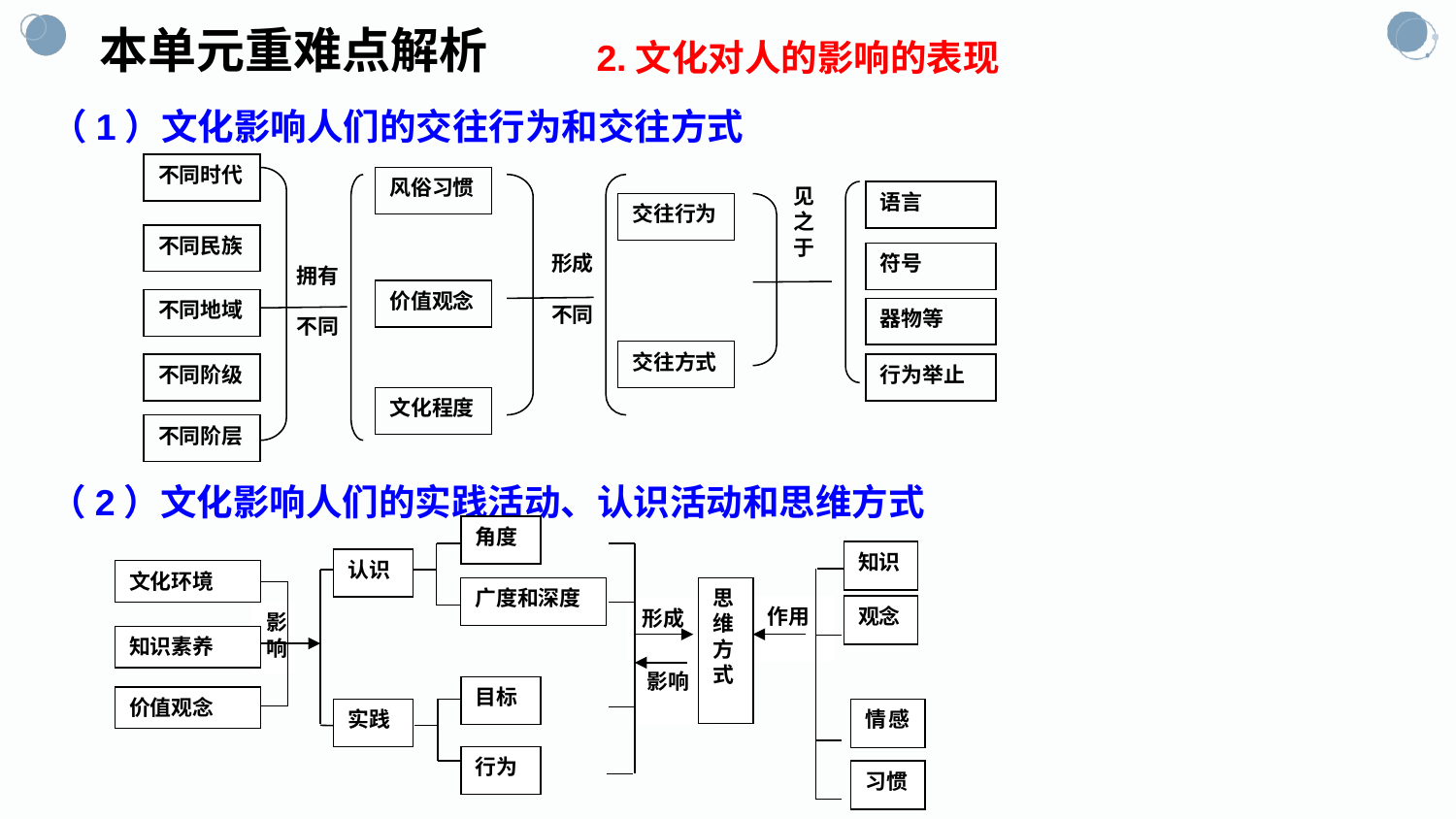

2.文化对人的影响的表现
本单元重难点解析
  （1）文化影响人们的交往行为和交往方式
不同时代

不同民族
不同地域
不同阶级
不同阶层
风俗习惯

拥有

不同
价值观念
文化程度

见之于
交往行为

形成

不同
交往方式

语言
符号
器物等
行为举止
（2）文化影响人们的实践活动、认识活动和思维方式
角度
认识
广度和深度
目标
实践
行为
知识
思维方式
作用
观念
情感
习惯
形成
影响
文化环境
影响
知识素养
价值观念